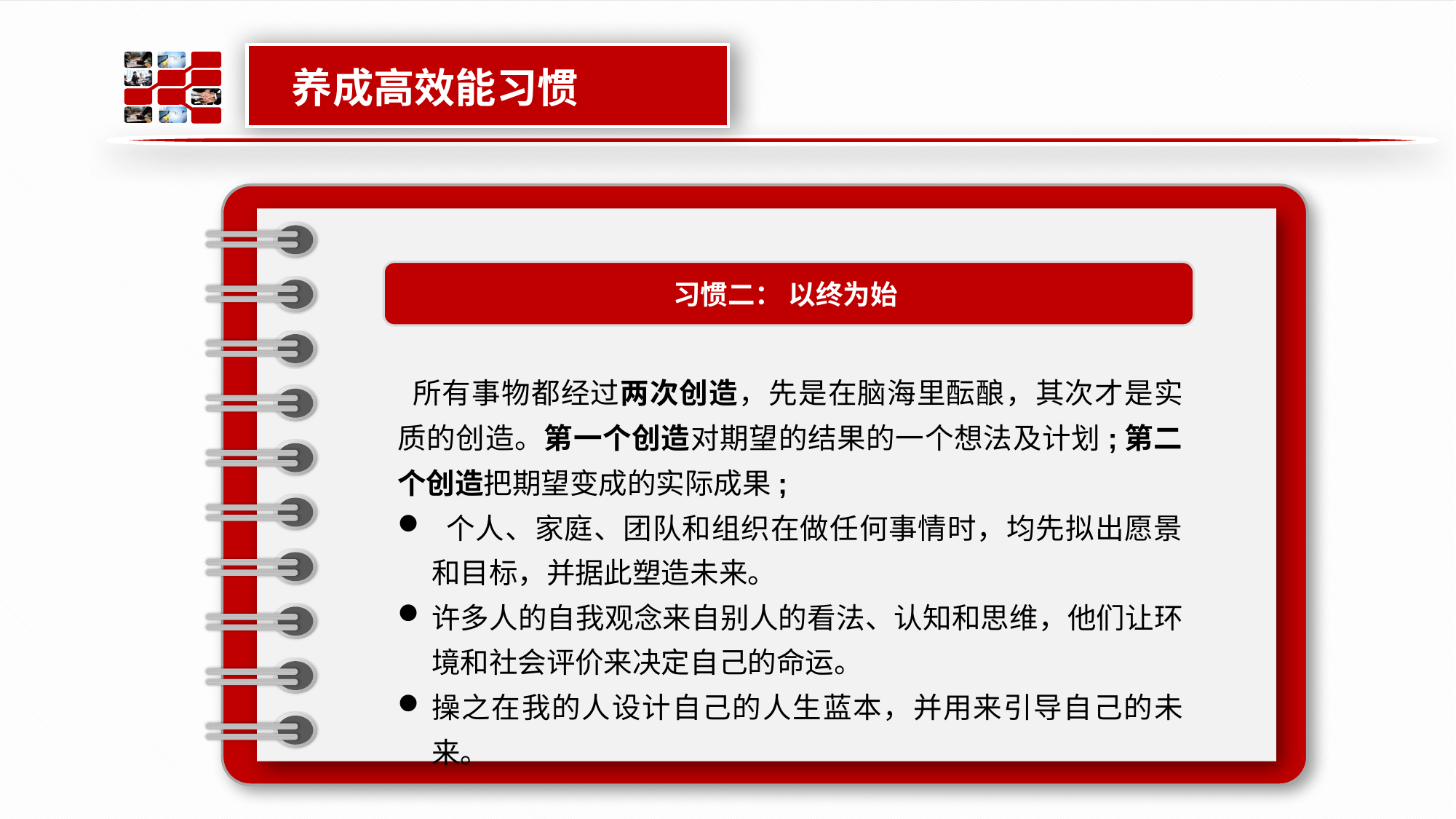

养成高效能习惯

习惯二： 以终为始
 所有事物都经过两次创造，先是在脑海里酝酿，其次才是实质的创造。第一个创造对期望的结果的一个想法及计划;第二个创造把期望变成的实际成果;
 个人、家庭、团队和组织在做任何事情时，均先拟出愿景和目标，并据此塑造未来。
许多人的自我观念来自别人的看法、认知和思维，他们让环境和社会评价来决定自己的命运。
操之在我的人设计自己的人生蓝本，并用来引导自己的未来。